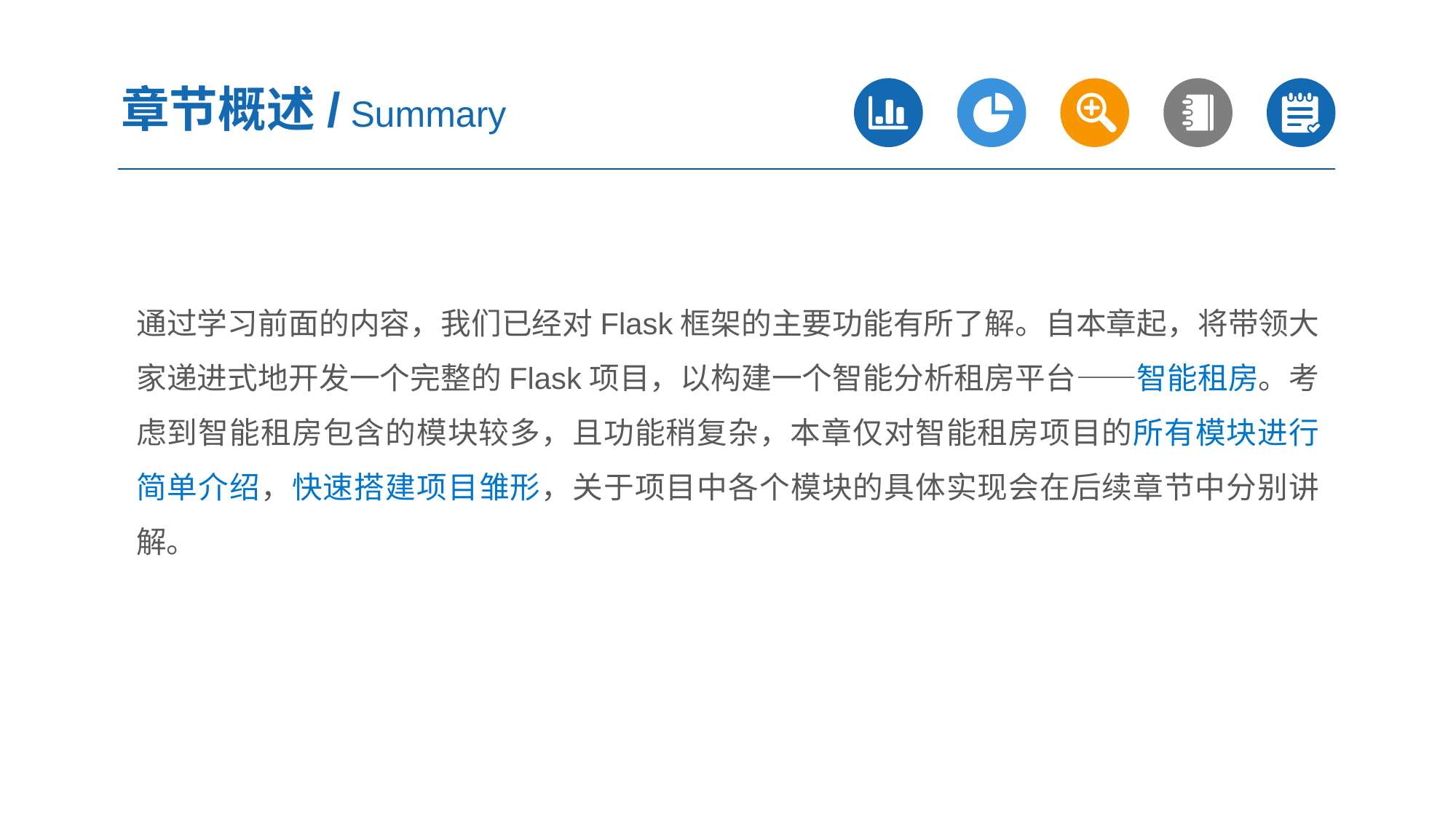

章节概述/ Summary
通过学习前面的内容，我们已经对Flask框架的主要功能有所了解。自本章起，将带领大家递进式地开发一个完整的Flask项目，以构建一个智能分析租房平台——智能租房。考虑到智能租房包含的模块较多，且功能稍复杂，本章仅对智能租房项目的所有模块进行简单介绍，快速搭建项目雏形，关于项目中各个模块的具体实现会在后续章节中分别讲解。